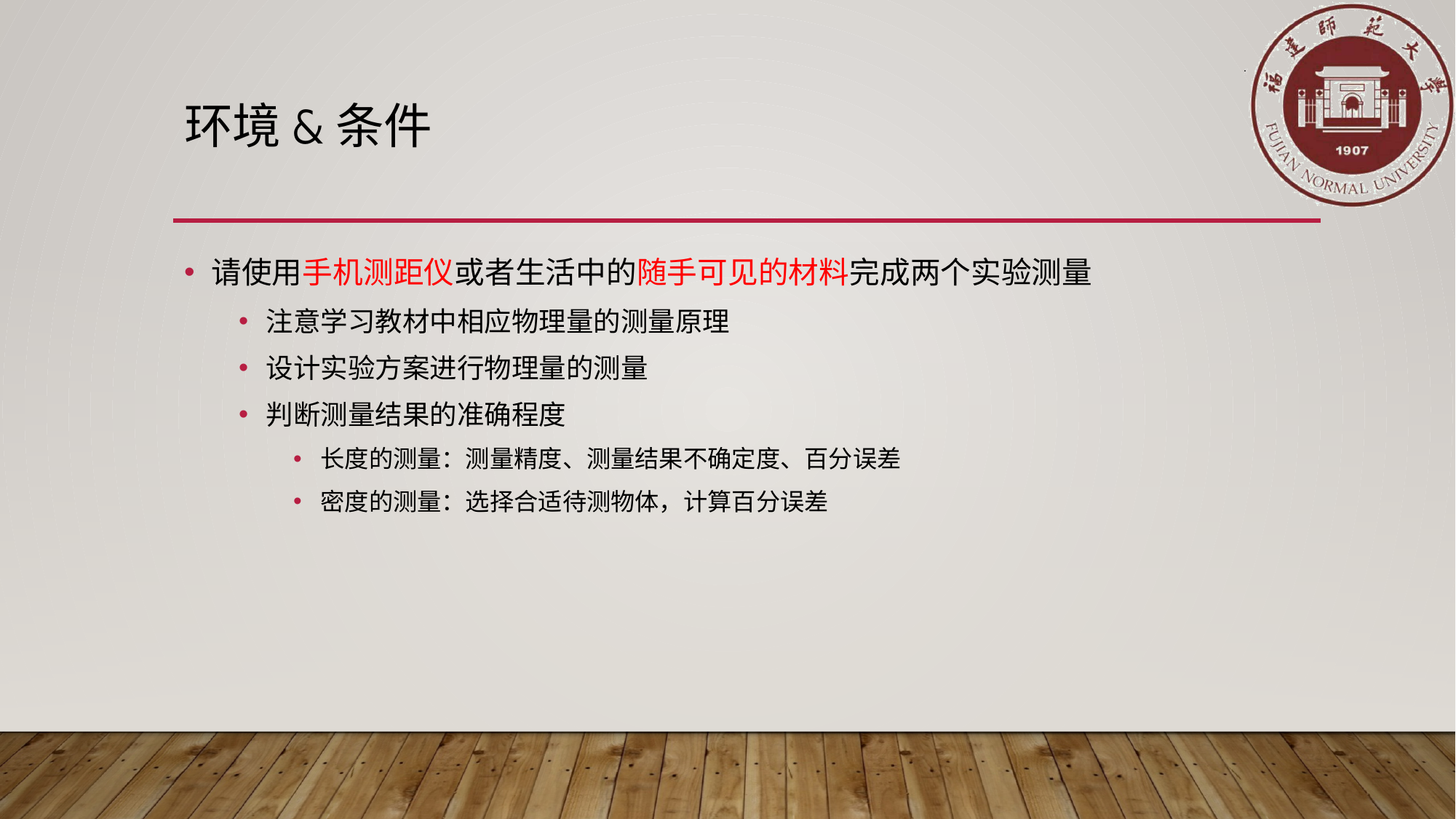

# 环境&条件
请使用手机测距仪或者生活中的随手可见的材料完成两个实验测量
注意学习教材中相应物理量的测量原理
设计实验方案进行物理量的测量
判断测量结果的准确程度
长度的测量：测量精度、测量结果不确定度、百分误差
密度的测量：选择合适待测物体，计算百分误差